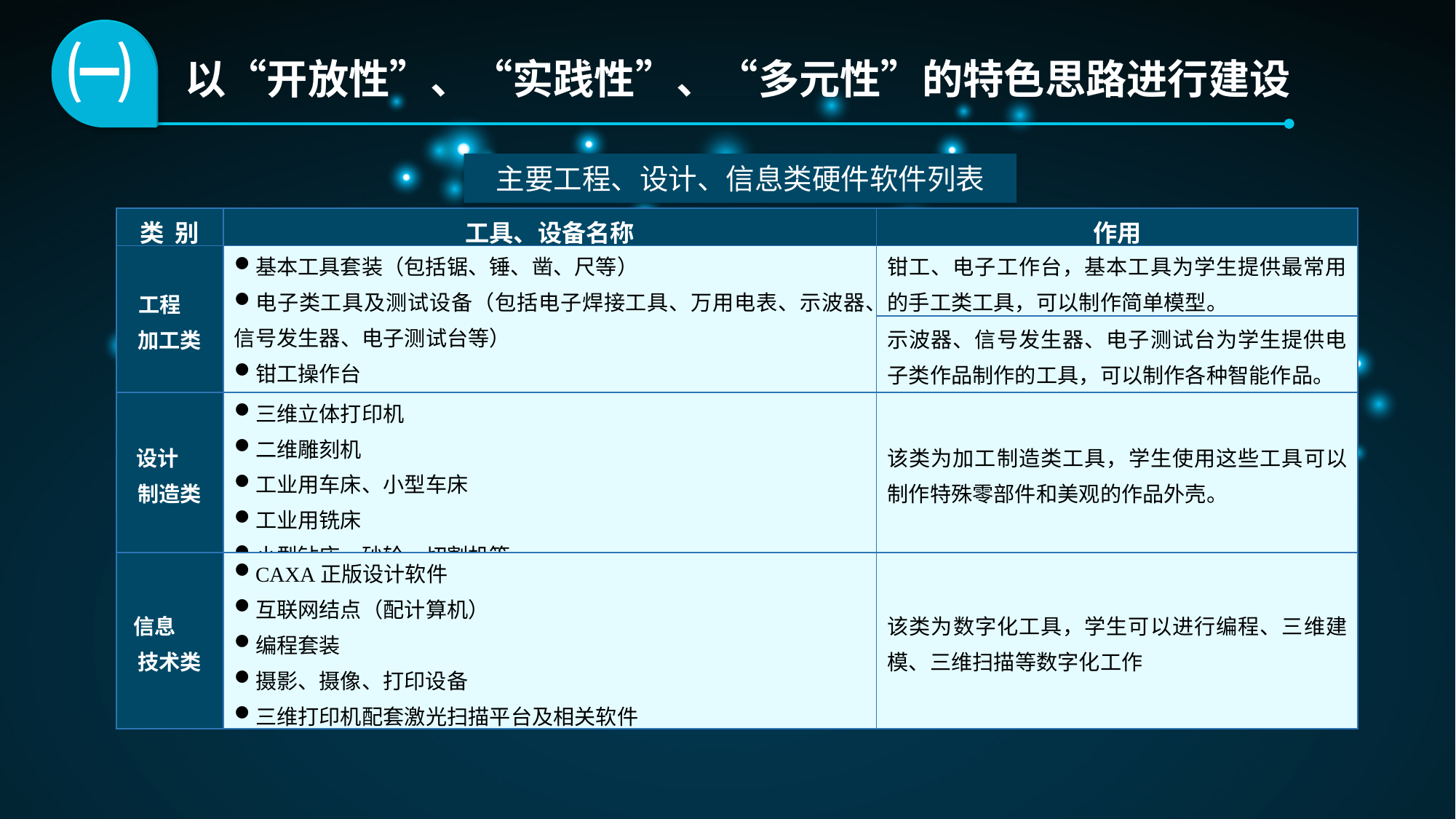

㈠
以“开放性”、“实践性”、“多元性”的特色思路进行建设
主要工程、设计、信息类硬件软件列表
| 类 别 | 工具、设备名称 | 作用 |
| --- | --- | --- |
| 工程 加工类 | 基本工具套装（包括锯、锤、凿、尺等） 电子类工具及测试设备（包括电子焊接工具、万用电表、示波器、信号发生器、电子测试台等） 钳工操作台 电子、科技制作工作台 | 钳工、电子工作台，基本工具为学生提供最常用的手工类工具，可以制作简单模型。 |
|  |  | 示波器、信号发生器、电子测试台为学生提供电子类作品制作的工具，可以制作各种智能作品。 |
| 设计 制造类 | 三维立体打印机 二维雕刻机 工业用车床、小型车床 工业用铣床 小型钻床、砂轮、切割机等 | 该类为加工制造类工具，学生使用这些工具可以制作特殊零部件和美观的作品外壳。 |
| 信息 技术类 | CAXA正版设计软件 互联网结点（配计算机） 编程套装 摄影、摄像、打印设备 三维打印机配套激光扫描平台及相关软件 | 该类为数字化工具，学生可以进行编程、三维建模、三维扫描等数字化工作 |